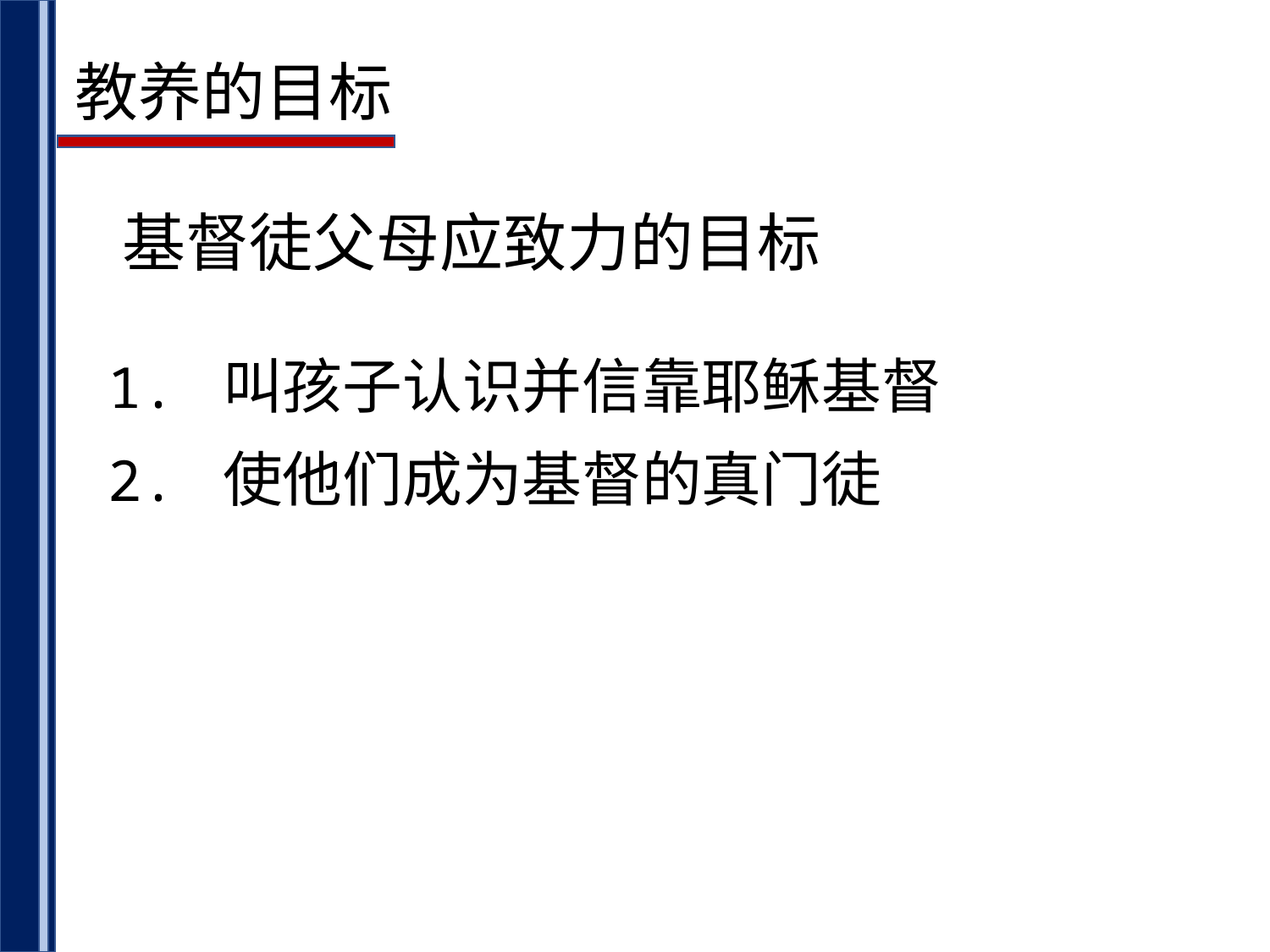

教养的目标

基督徒父母应致力的目标
1. 叫孩子认识并信靠耶稣基督
2. 使他们成为基督的真门徒